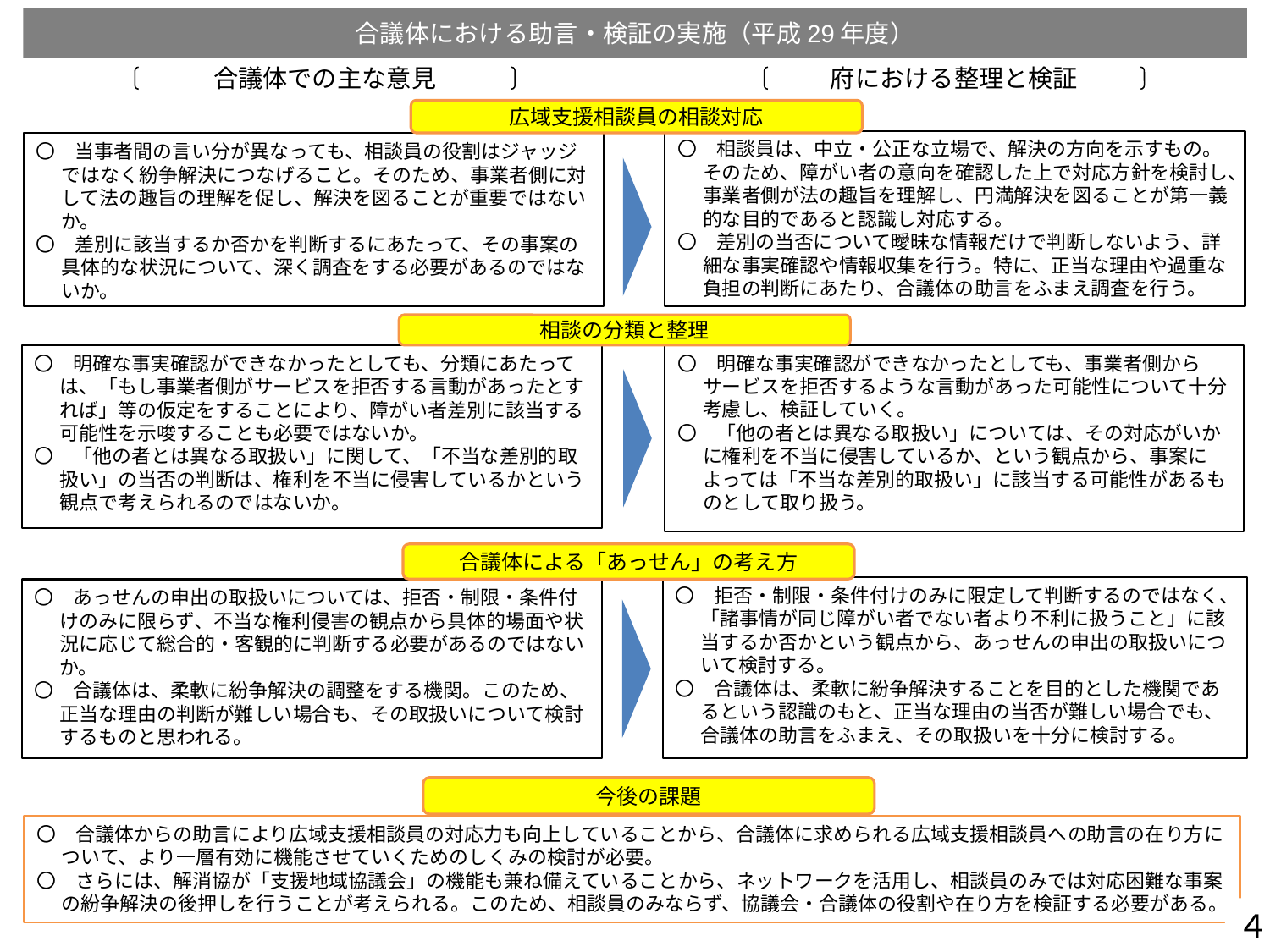

合議体における助言・検証の実施（平成29年度）
合議体での主な意見
府における整理と検証
広域支援相談員の相談対応
〇　相談員は、中立・公正な立場で、解決の方向を示すもの。そのため、障がい者の意向を確認した上で対応方針を検討し、事業者側が法の趣旨を理解し、円満解決を図ることが第一義的な目的であると認識し対応する。
〇　差別の当否について曖昧な情報だけで判断しないよう、詳細な事実確認や情報収集を行う。特に、正当な理由や過重な負担の判断にあたり、合議体の助言をふまえ調査を行う。
〇　当事者間の言い分が異なっても、相談員の役割はジャッジではなく紛争解決につなげること。そのため、事業者側に対して法の趣旨の理解を促し、解決を図ることが重要ではないか。
〇　差別に該当するか否かを判断するにあたって、その事案の具体的な状況について、深く調査をする必要があるのではないか。

相談の分類と整理
〇　明確な事実確認ができなかったとしても、分類にあたっては、「もし事業者側がサービスを拒否する言動があったとすれば」等の仮定をすることにより、障がい者差別に該当する可能性を示唆することも必要ではないか。
〇　「他の者とは異なる取扱い」に関して、「不当な差別的取扱い」の当否の判断は、権利を不当に侵害しているかという観点で考えられるのではないか。
〇　明確な事実確認ができなかったとしても、事業者側からサービスを拒否するような言動があった可能性について十分考慮し、検証していく。
〇　「他の者とは異なる取扱い」については、その対応がいかに権利を不当に侵害しているか、という観点から、事案によっては「不当な差別的取扱い」に該当する可能性があるものとして取り扱う。

合議体による「あっせん」の考え方
〇　拒否・制限・条件付けのみに限定して判断するのではなく、「諸事情が同じ障がい者でない者より不利に扱うこと」に該当するか否かという観点から、あっせんの申出の取扱いについて検討する。
〇　合議体は、柔軟に紛争解決することを目的とした機関であるという認識のもと、正当な理由の当否が難しい場合でも、合議体の助言をふまえ、その取扱いを十分に検討する。
〇　あっせんの申出の取扱いについては、拒否・制限・条件付けのみに限らず、不当な権利侵害の観点から具体的場面や状況に応じて総合的・客観的に判断する必要があるのではないか。
〇　合議体は、柔軟に紛争解決の調整をする機関。このため、正当な理由の判断が難しい場合も、その取扱いについて検討するものと思われる。

今後の課題
〇　合議体からの助言により広域支援相談員の対応力も向上していることから、合議体に求められる広域支援相談員への助言の在り方について、より一層有効に機能させていくためのしくみの検討が必要。
〇　さらには、解消協が「支援地域協議会」の機能も兼ね備えていることから、ネットワークを活用し、相談員のみでは対応困難な事案の紛争解決の後押しを行うことが考えられる。このため、相談員のみならず、協議会・合議体の役割や在り方を検証する必要がある。
４